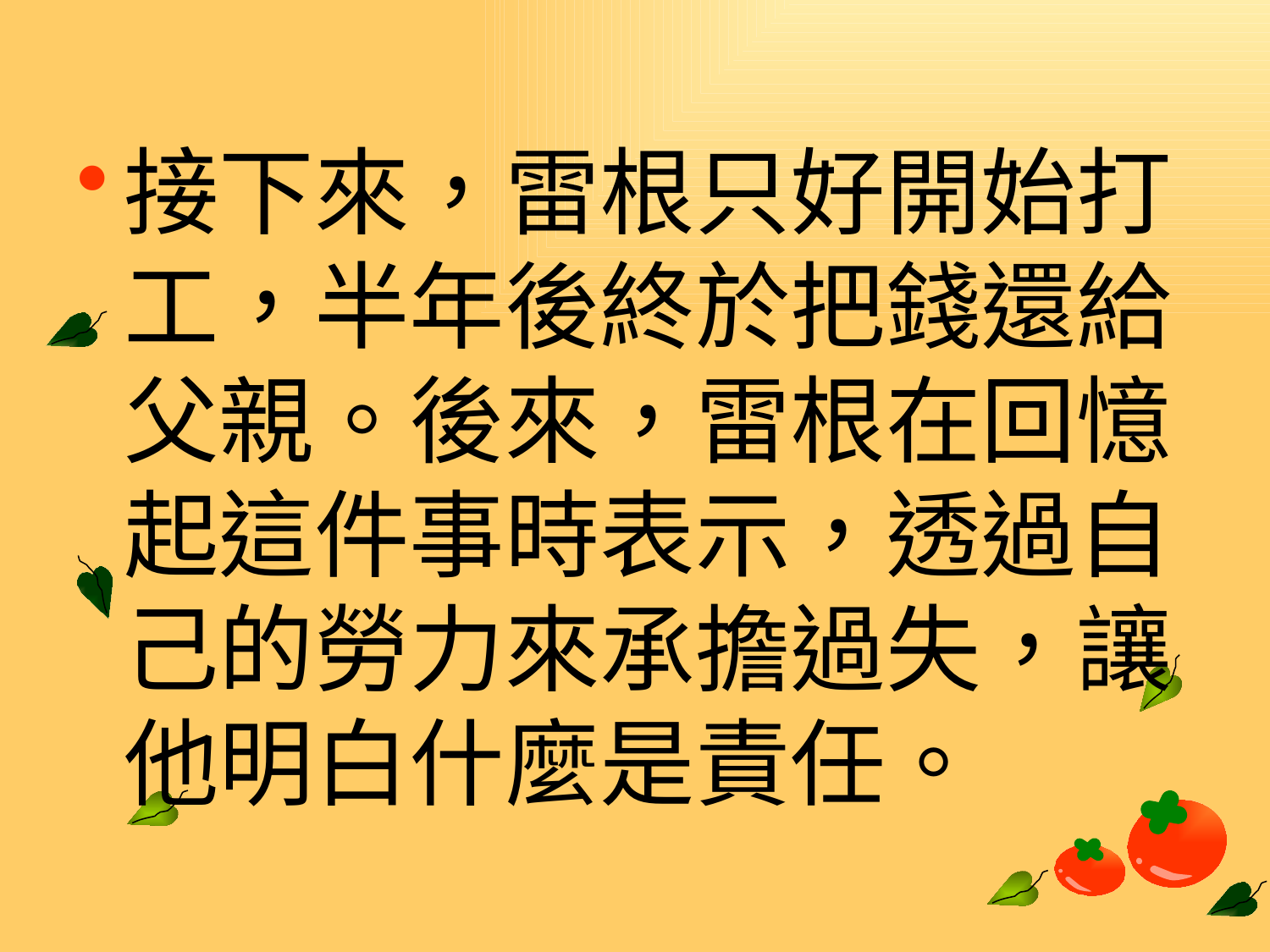

接下來，雷根只好開始打工，半年後終於把錢還給父親。後來，雷根在回憶起這件事時表示，透過自己的勞力來承擔過失，讓他明白什麼是責任。